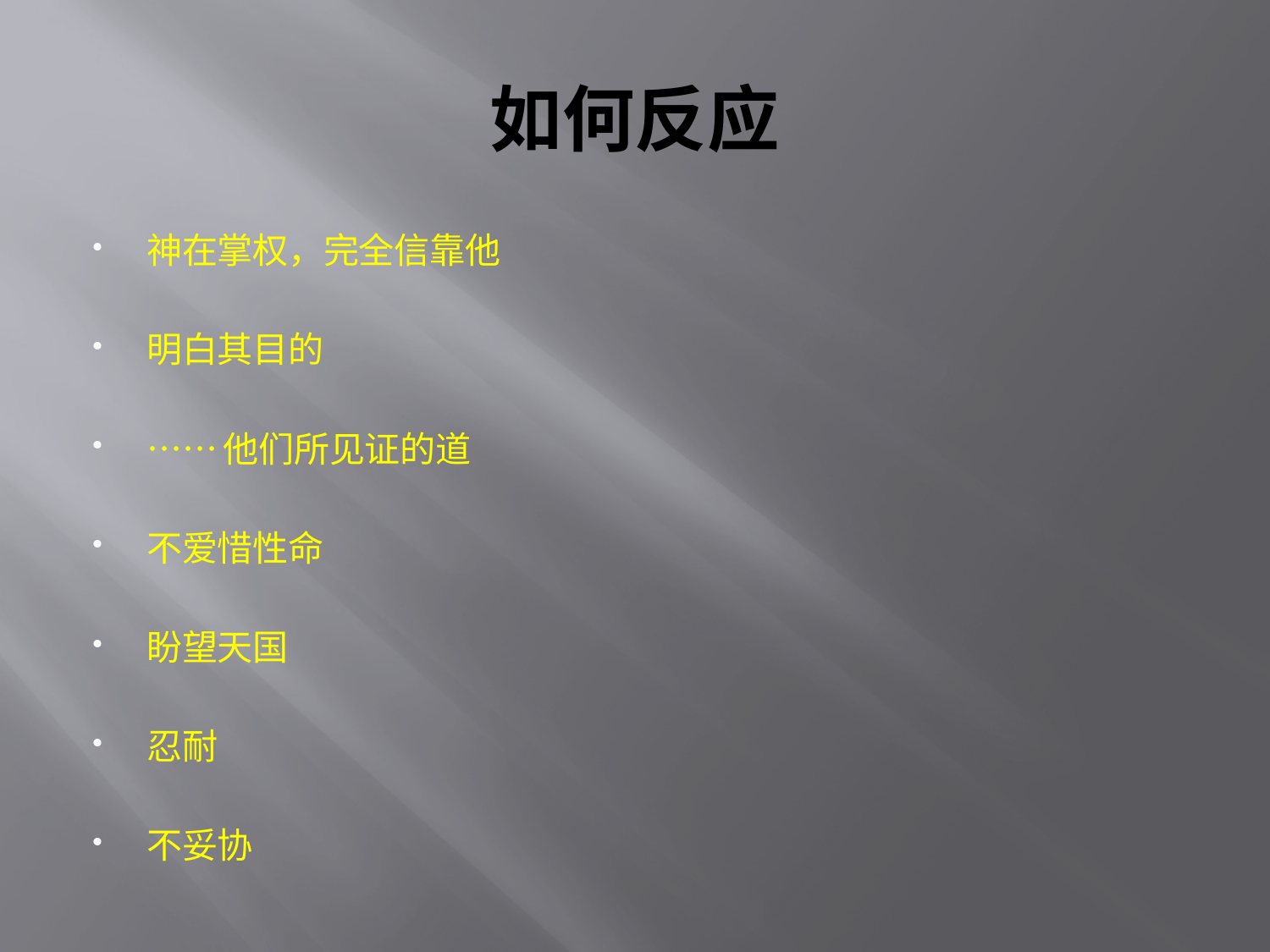

# 如何反应
神在掌权，完全信靠他

明白其目的

……他们所见证的道

不爱惜性命

盼望天国

忍耐

不妥协